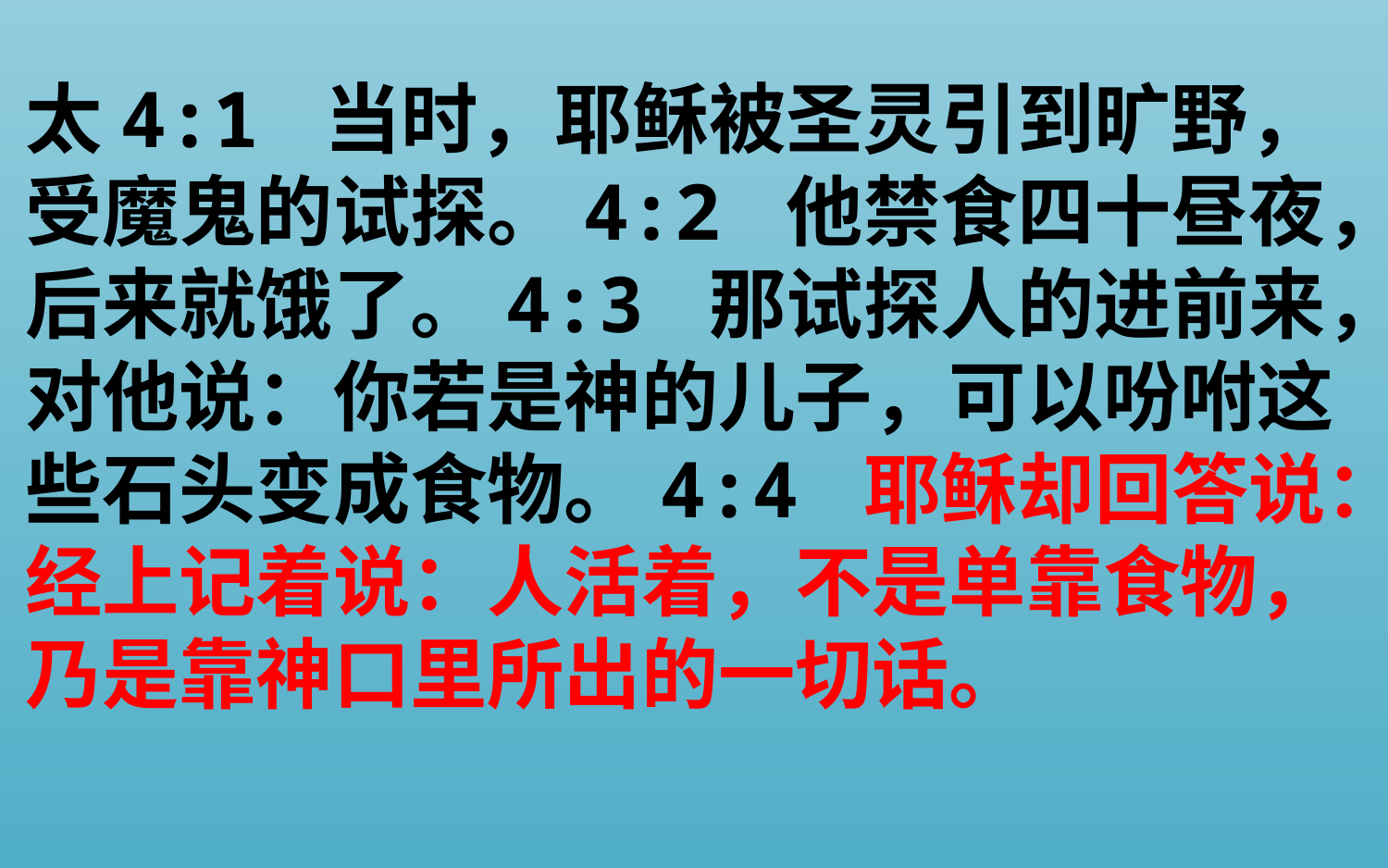

太4:1 当时，耶稣被圣灵引到旷野，受魔鬼的试探。4:2 他禁食四十昼夜，后来就饿了。4:3 那试探人的进前来，对他说：你若是神的儿子，可以吩咐这些石头变成食物。4:4 耶稣却回答说：经上记着说：人活着，不是单靠食物，乃是靠神口里所出的一切话。